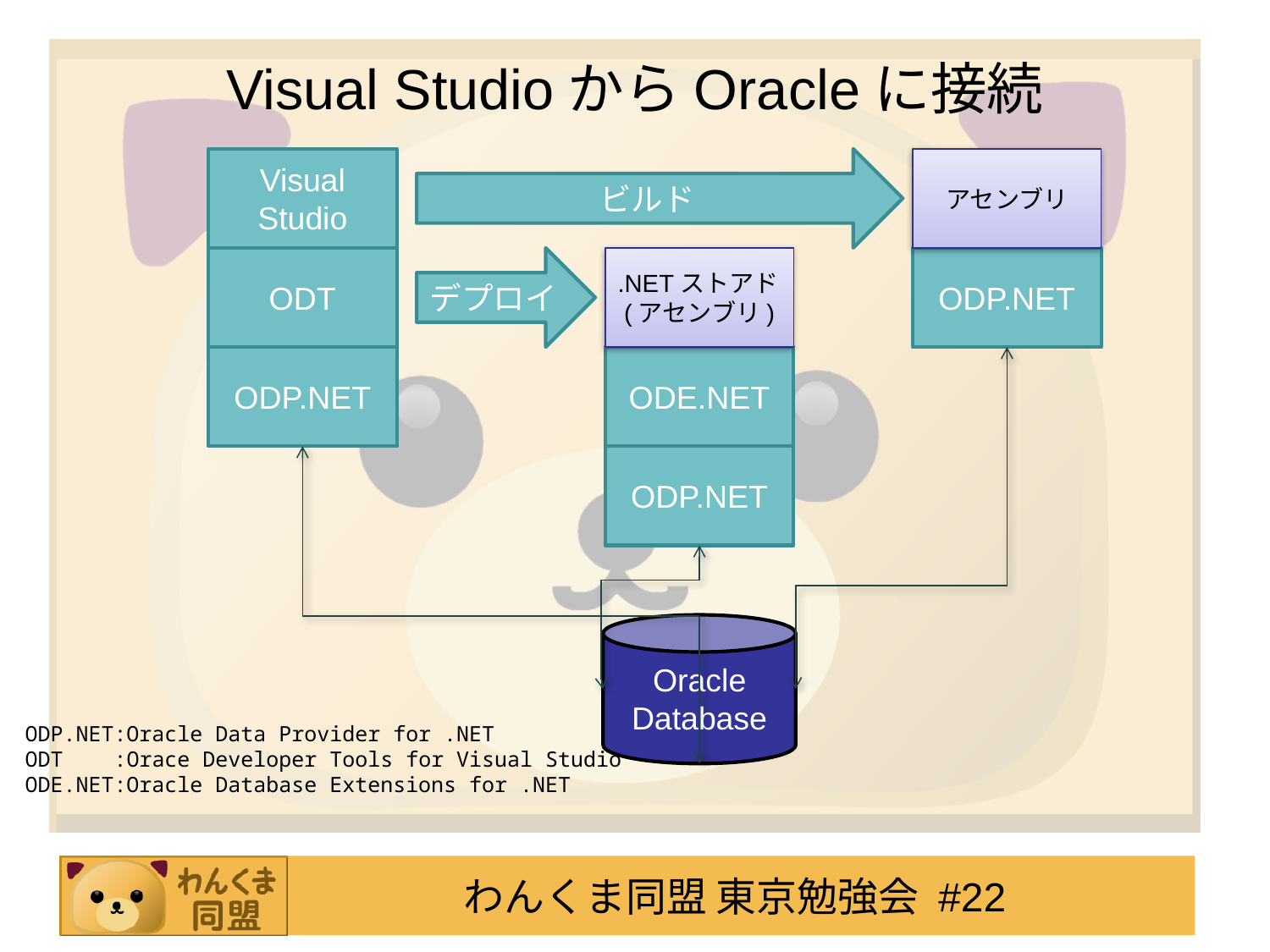

# Visual StudioからOracleに接続
Visual Studio
ビルド
アセンブリ
ODT
デプロイ
.NETストアド(アセンブリ)
ODP.NET
ODP.NET
ODE.NET
ODP.NET
Oracle
Database
ODP.NET:Oracle Data Provider for .NET
ODT    :Orace Developer Tools for Visual Studio
ODE.NET:Oracle Database Extensions for .NET